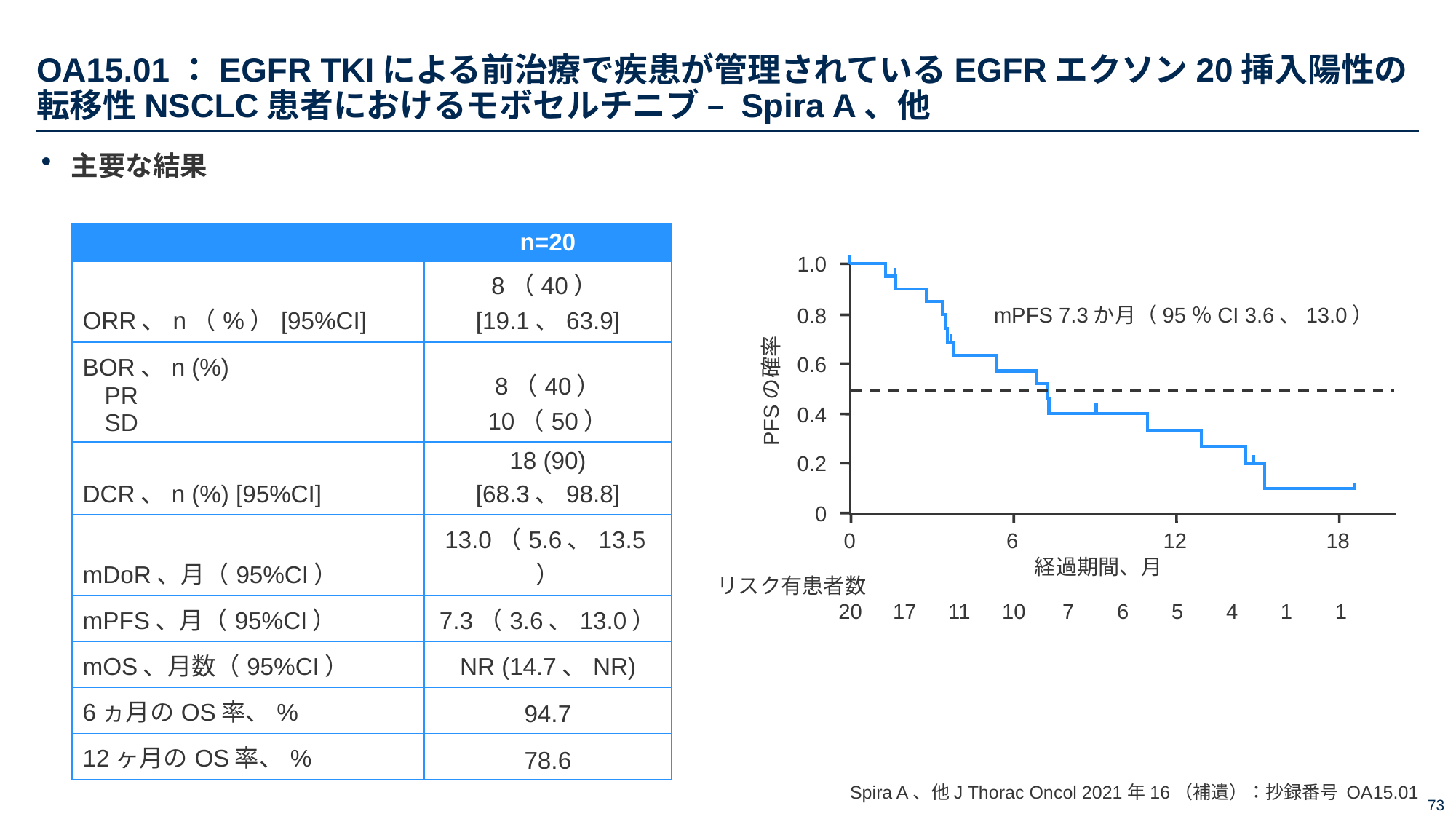

# OA15.01：EGFR TKIによる前治療で疾患が管理されているEGFRエクソン20挿入陽性の転移性NSCLC患者におけるモボセルチニブ – Spira A、他
主要な結果
|  | n=20 |
| --- | --- |
| ORR、n（%）[95%CI] | 8（40）[19.1、63.9] |
| BOR、n (%) PR SD | 8（40） 10（50） |
| DCR、n (%) [95%CI] | 18 (90) [68.3、98.8] |
| mDoR、月（95%CI） | 13.0（5.6、13.5） |
| mPFS、月（95%CI） | 7.3（3.6、13.0） |
| mOS、月数（95%CI） | NR (14.7、NR) |
| 6ヵ月のOS率、% | 94.7 |
| 12ヶ月のOS率、% | 78.6 |
1.0

0.8

0.6

PFSの確率
0.4

0.2

0

mPFS 7.3か月（95％CI 3.6、13.0）

0
6
12
18
経過期間、月
リスク有患者数
20
17
11
10
7
6
5
4
1
1
Spira A、他J Thorac Oncol 2021年16（補遺）：抄録番号 OA15.01